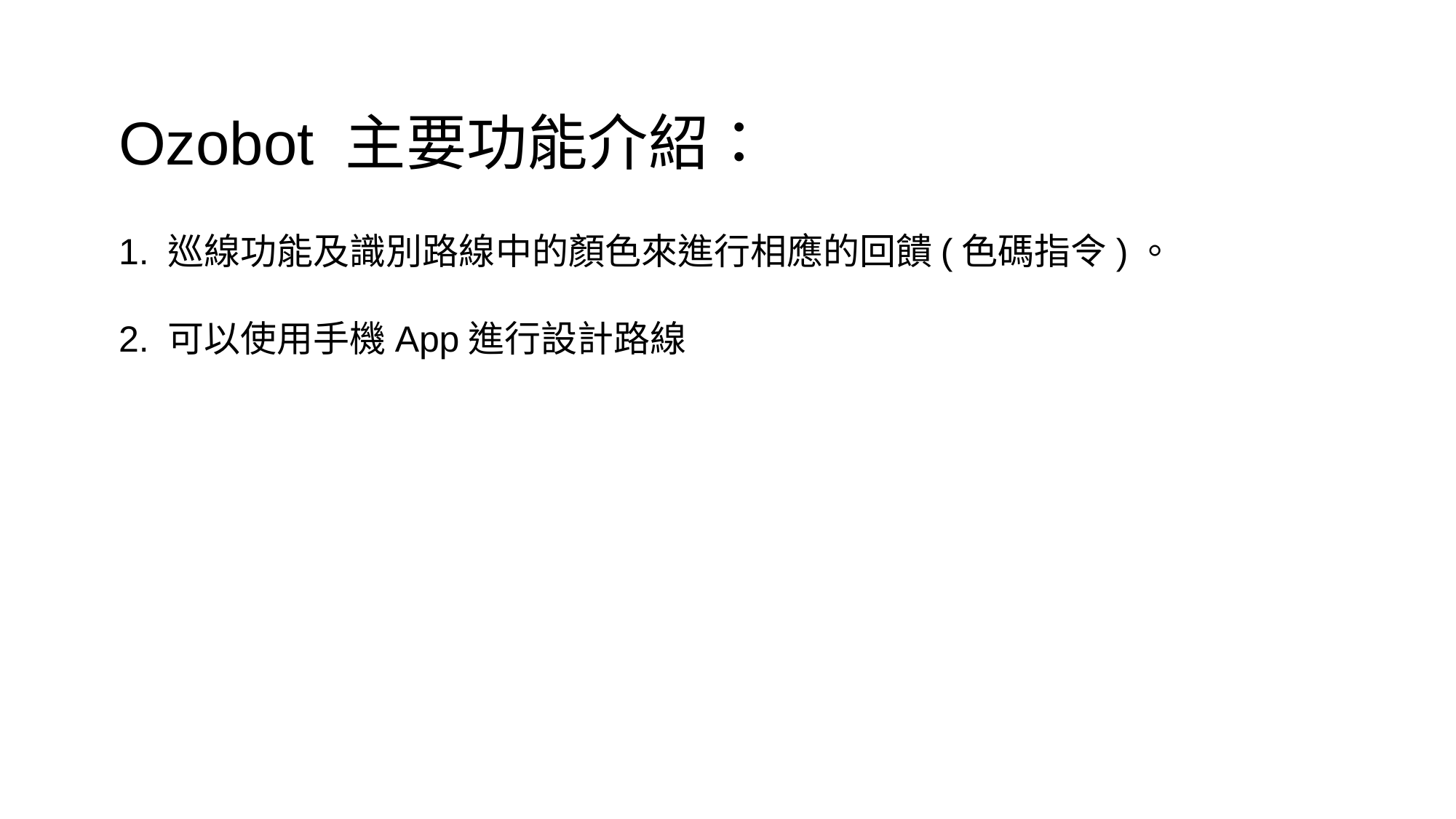

Ozobot 主要功能介紹：
1. 巡線功能及識別路線中的顏色來進行相應的回饋(色碼指令)。

2. 可以使用手機App進行設計路線